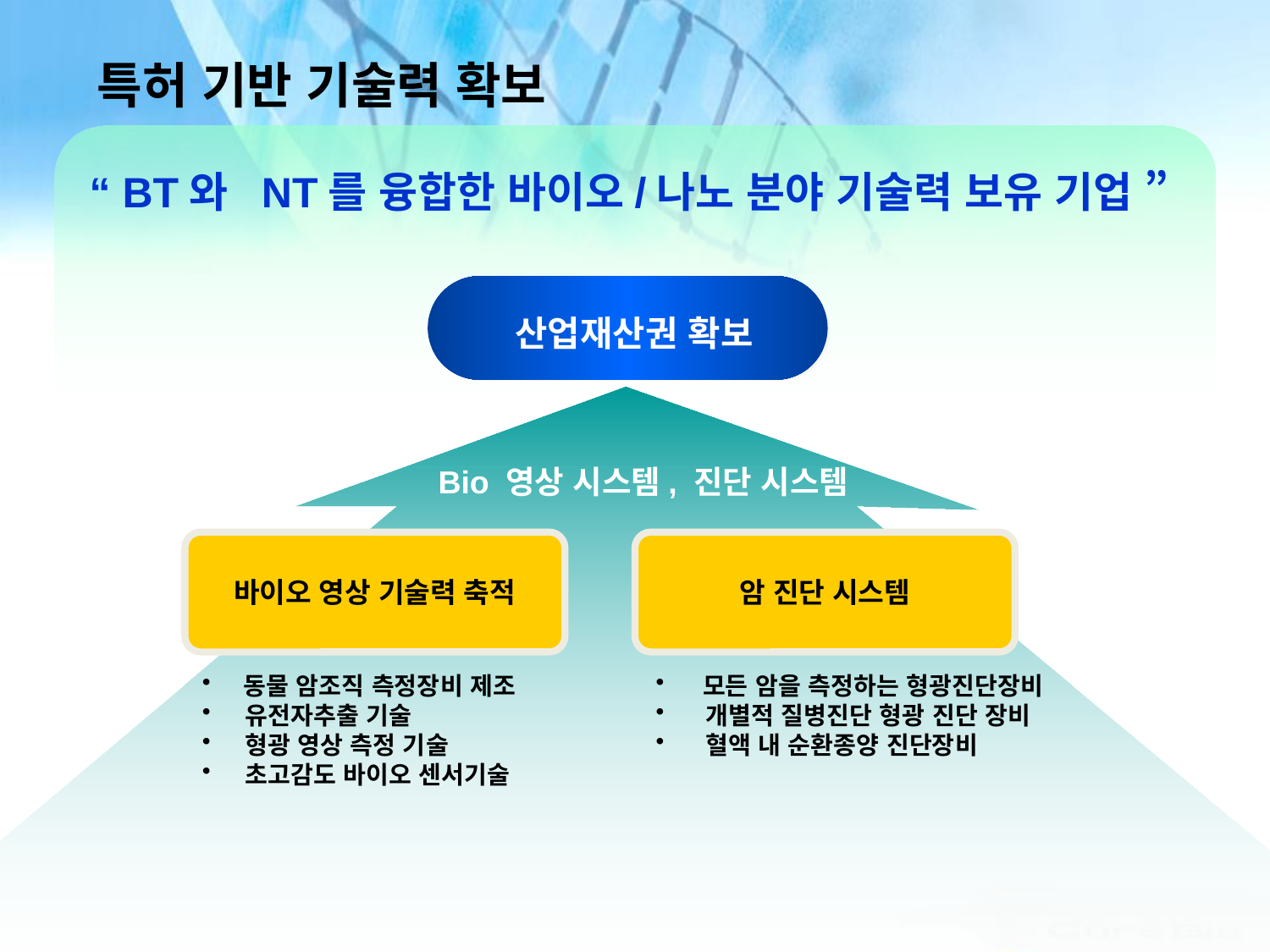

특허 기반 기술력 확보

“ BT와  NT를 융합한 바이오/나노 분야 기술력 보유 기업 ”
 산업재산권 확보

Bio 영상 시스템, 진단 시스템
바이오 영상 기술력 축적
암 진단 시스템
 동물 암조직 측정장비 제조
 유전자추출 기술
 형광 영상 측정 기술
 초고감도 바이오 센서기술
  모든 암을 측정하는 형광진단장비
  개별적 질병진단 형광 진단 장비
  혈액 내 순환종양 진단장비